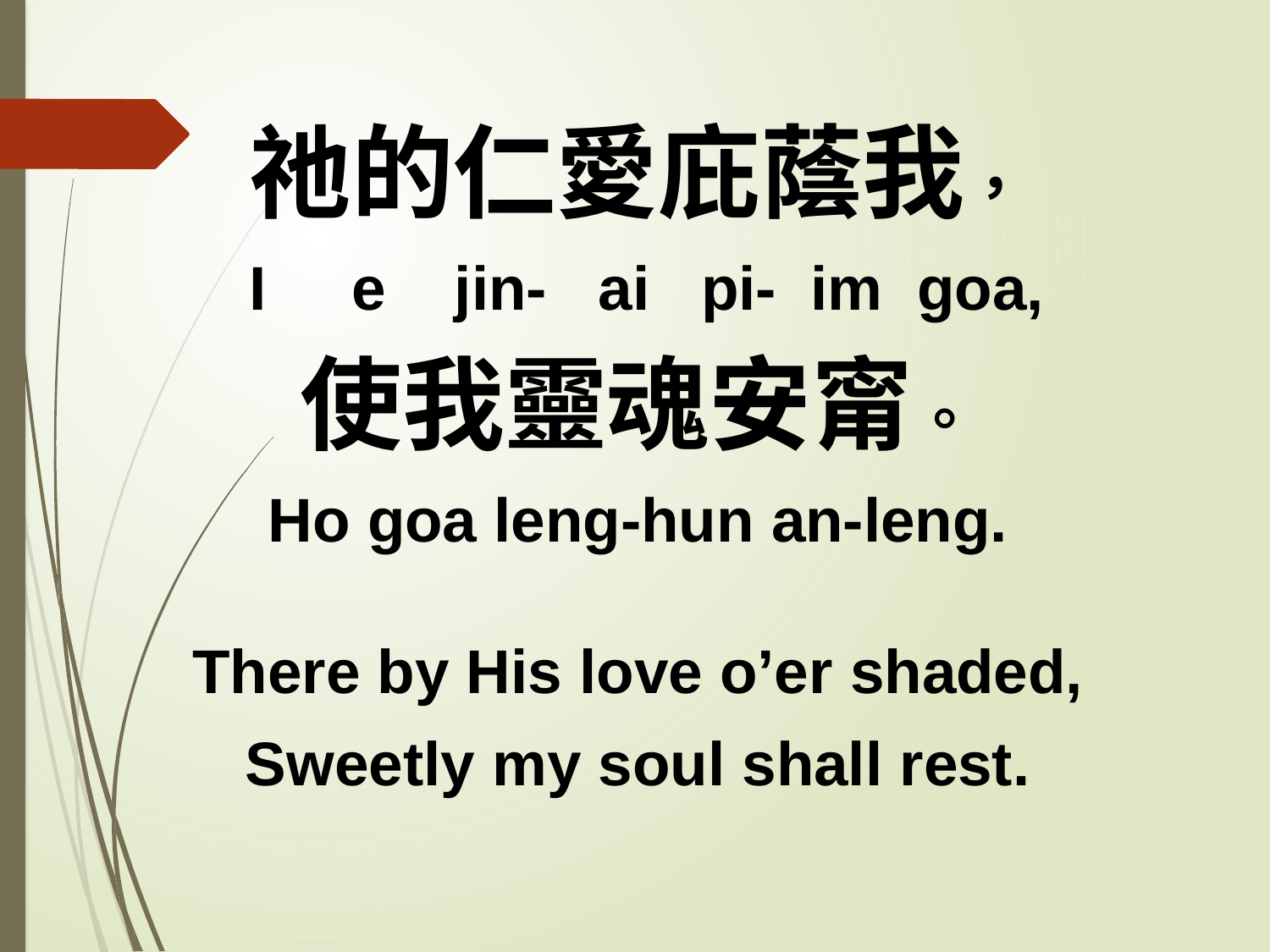

祂的仁愛庇蔭我，
 I     e    jin-   ai   pi-  im  goa,
使我靈魂安甯。
Ho goa leng-hun an-leng.

There by His love o’er shaded,
Sweetly my soul shall rest.